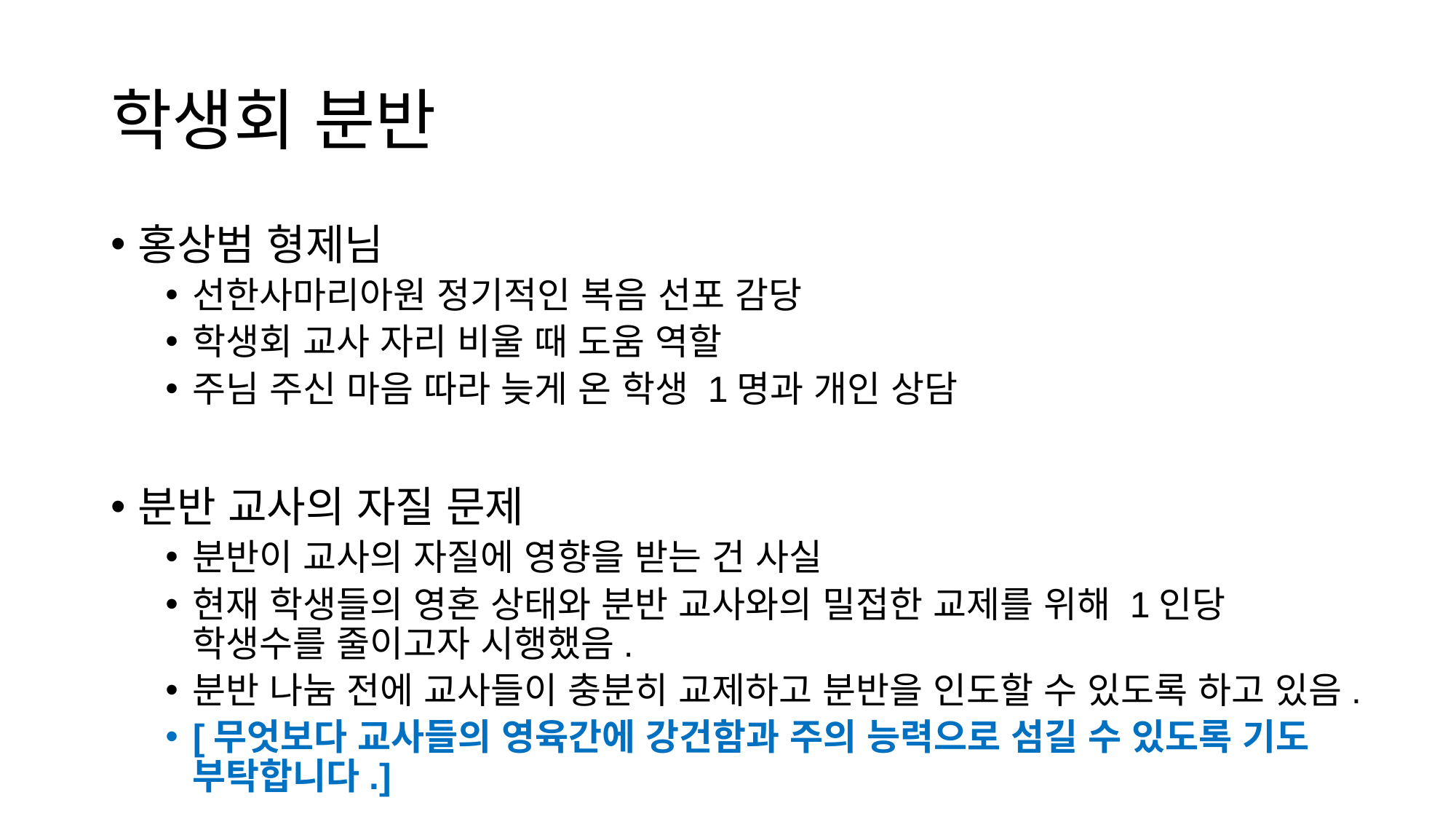

# 학생회 분반
홍상범 형제님
선한사마리아원 정기적인 복음 선포 감당
학생회 교사 자리 비울 때 도움 역할
주님 주신 마음 따라 늦게 온 학생 1명과 개인 상담

분반 교사의 자질 문제
분반이 교사의 자질에 영향을 받는 건 사실
현재 학생들의 영혼 상태와 분반 교사와의 밀접한 교제를 위해 1인당 학생수를 줄이고자 시행했음.
분반 나눔 전에 교사들이 충분히 교제하고 분반을 인도할 수 있도록 하고 있음.
[무엇보다 교사들의 영육간에 강건함과 주의 능력으로 섬길 수 있도록 기도 부탁합니다.]